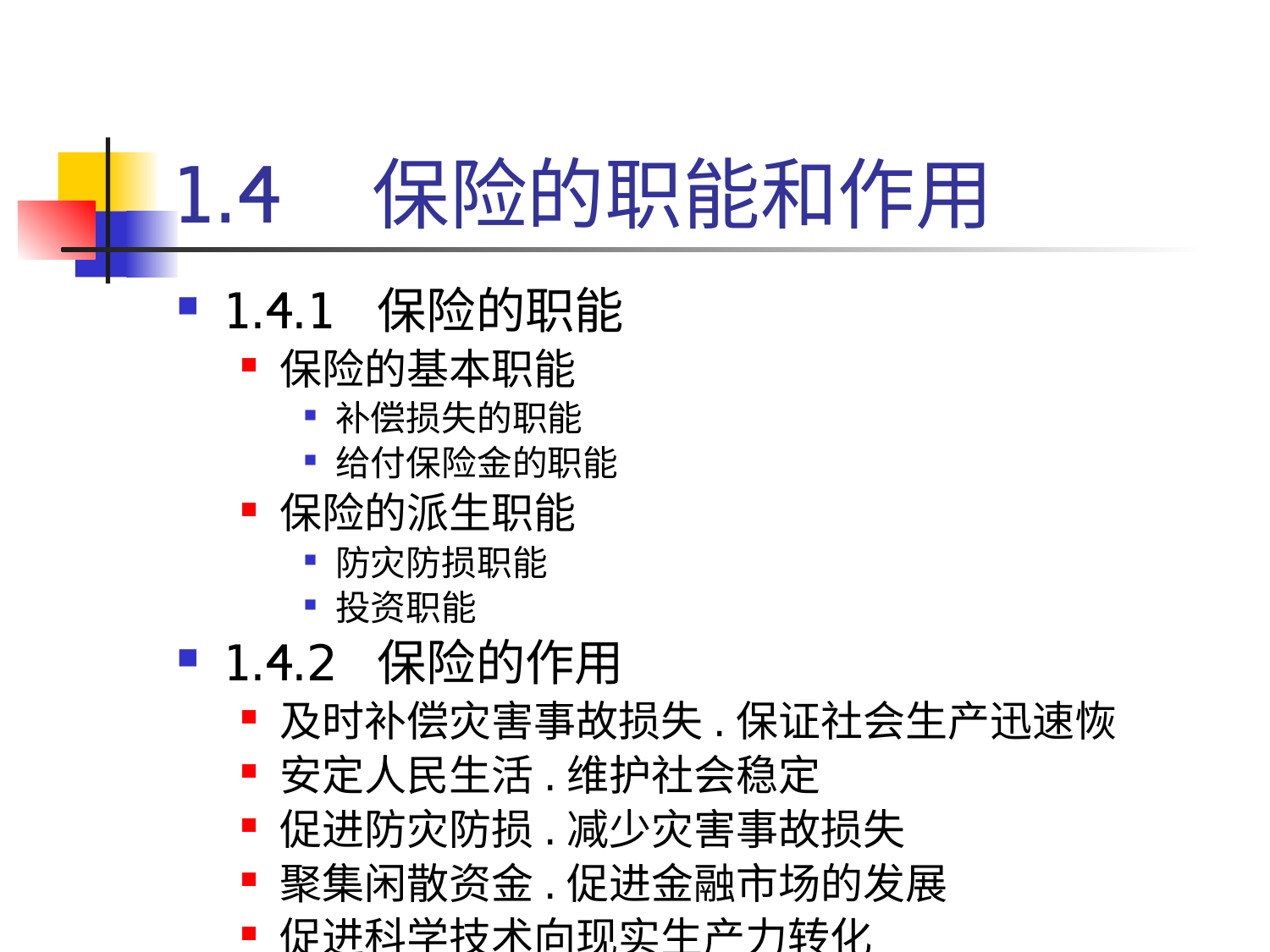

# 1.4   保险的职能和作用
1.4.1  保险的职能
保险的基本职能
补偿损失的职能
给付保险金的职能
保险的派生职能
防灾防损职能
投资职能
1.4.2  保险的作用
及时补偿灾害事故损失.保证社会生产迅速恢
安定人民生活.维护社会稳定
促进防灾防损.减少灾害事故损失
聚集闲散资金.促进金融市场的发展
促进科学技术向现实生产力转化
促进国际贸易和对外交往